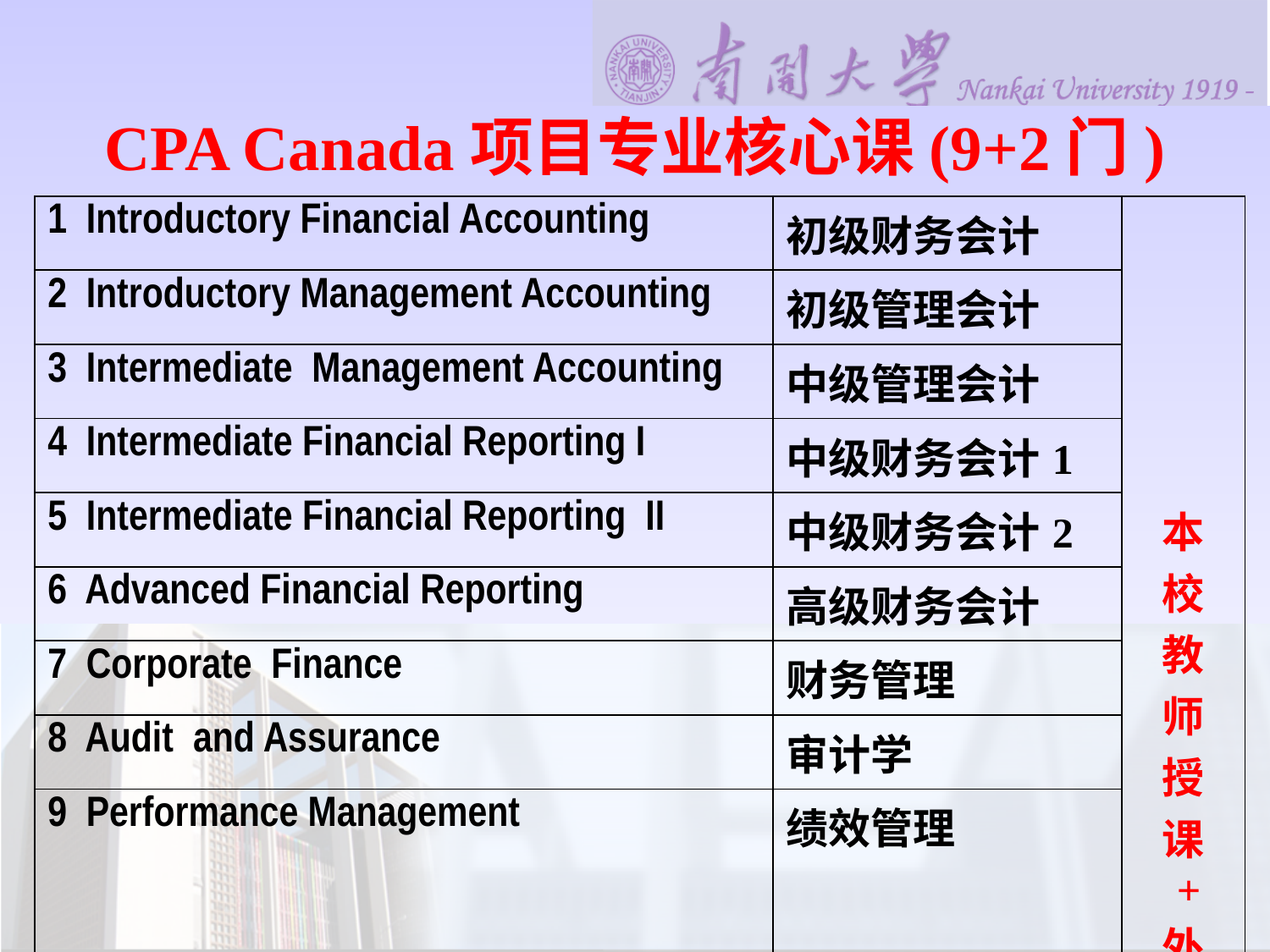

# CPA Canada项目专业核心课(9+2门)
| 1 Introductory Financial Accounting | 初级财务会计 | 本 校 教 师 授 课 + 外 方 辅 导 |
| --- | --- | --- |
| 2 Introductory Management Accounting | 初级管理会计 |  |
| 3 Intermediate Management Accounting | 中级管理会计 |  |
| 4 Intermediate Financial Reporting I | 中级财务会计1 |  |
| 5 Intermediate Financial Reporting II | 中级财务会计2 |  |
| 6 Advanced Financial Reporting | 高级财务会计 |  |
| 7 Corporate Finance | 财务管理 |  |
| 8 Audit and Assurance | 审计学 |  |
| 9 Performance Management | 绩效管理 |  |
| 1 Business Law | 商法 | 外方 辅导 |
| 2 Taxation | 税法 |  |